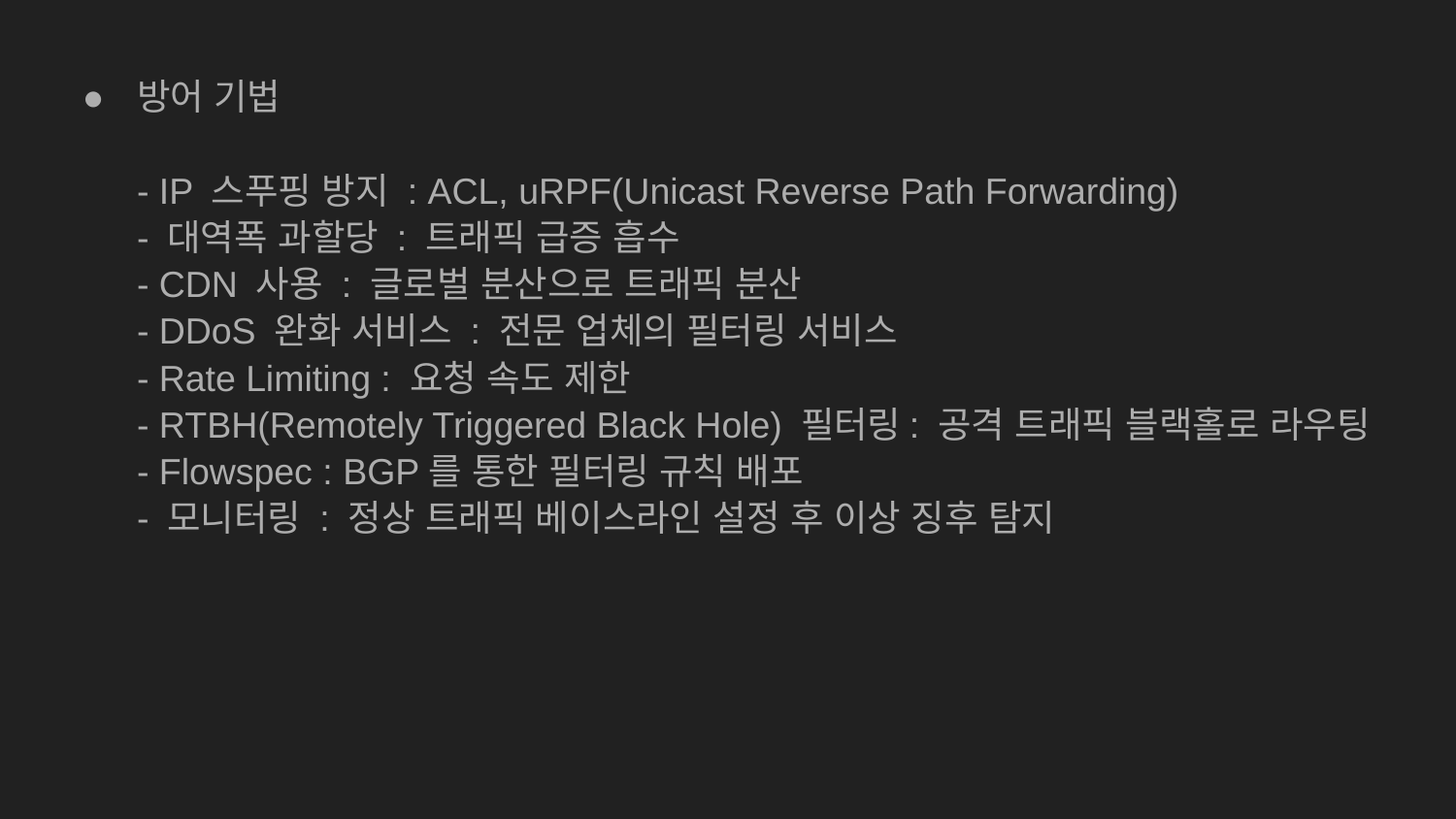

방어 기법
- IP 스푸핑 방지 : ACL, uRPF(Unicast Reverse Path Forwarding)
- 대역폭 과할당 : 트래픽 급증 흡수
- CDN 사용 : 글로벌 분산으로 트래픽 분산
- DDoS 완화 서비스 : 전문 업체의 필터링 서비스
- Rate Limiting : 요청 속도 제한
- RTBH(Remotely Triggered Black Hole) 필터링: 공격 트래픽 블랙홀로 라우팅
- Flowspec : BGP를 통한 필터링 규칙 배포
- 모니터링 : 정상 트래픽 베이스라인 설정 후 이상 징후 탐지